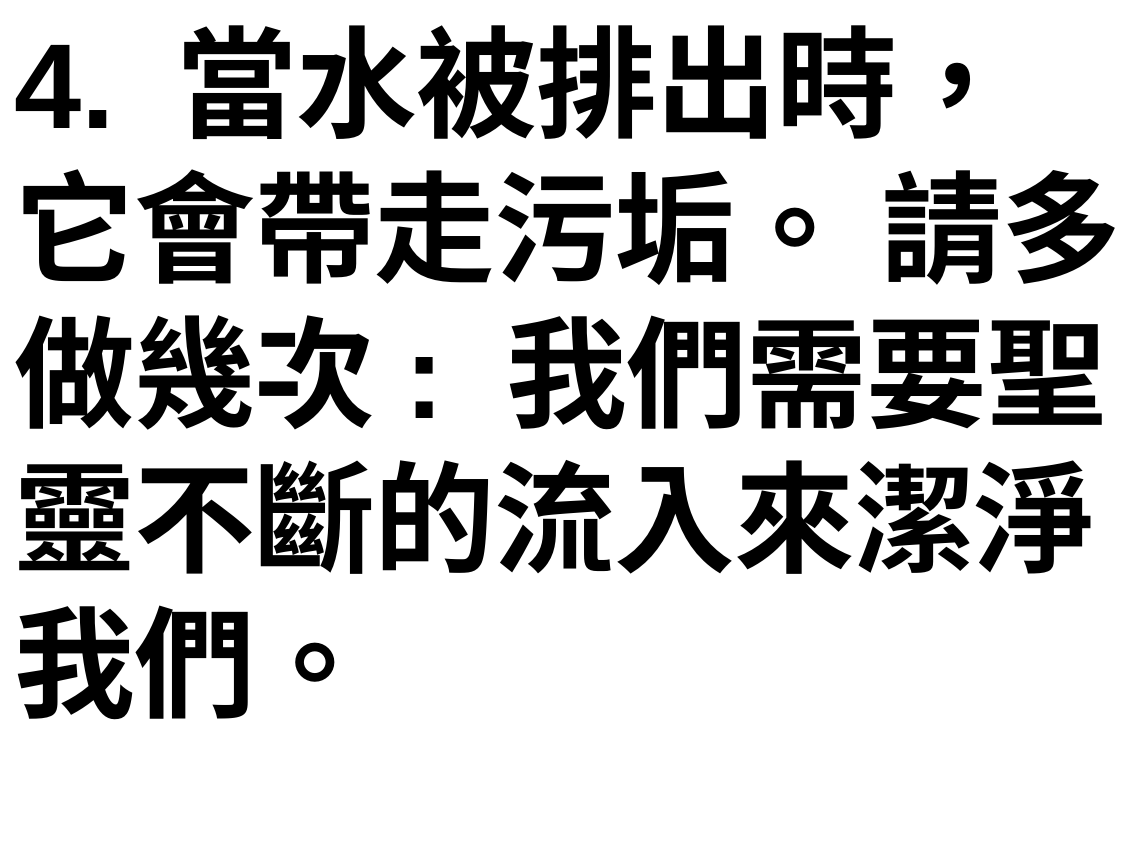

4. 當水被排出時，它會帶走污垢。 請多做幾次: 我們需要聖靈不斷的流入來潔淨我們。